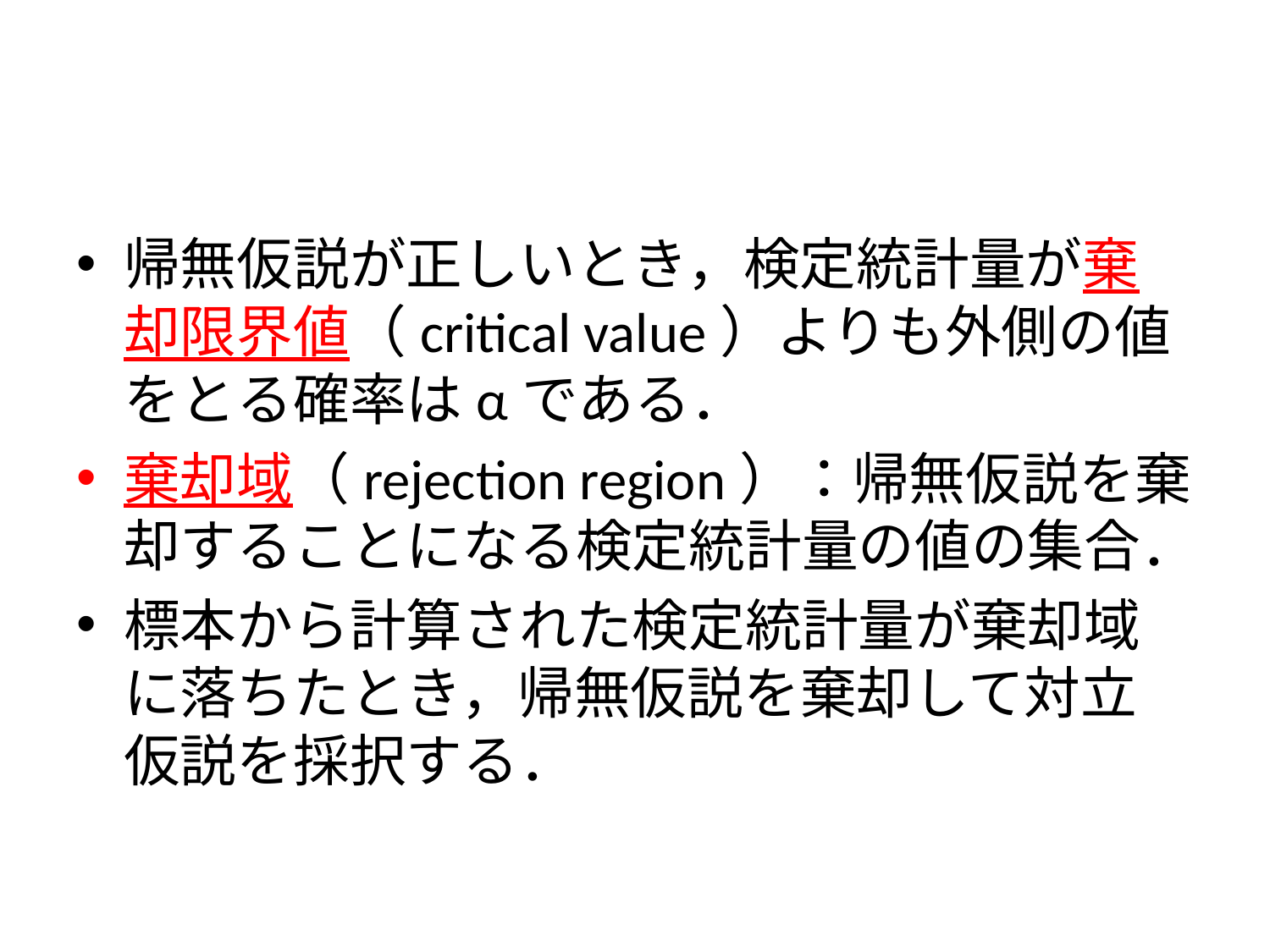

#
帰無仮説が正しいとき，検定統計量が棄却限界値（critical value）よりも外側の値をとる確率はαである．
棄却域（rejection region）：帰無仮説を棄却することになる検定統計量の値の集合．
標本から計算された検定統計量が棄却域に落ちたとき，帰無仮説を棄却して対立仮説を採択する．